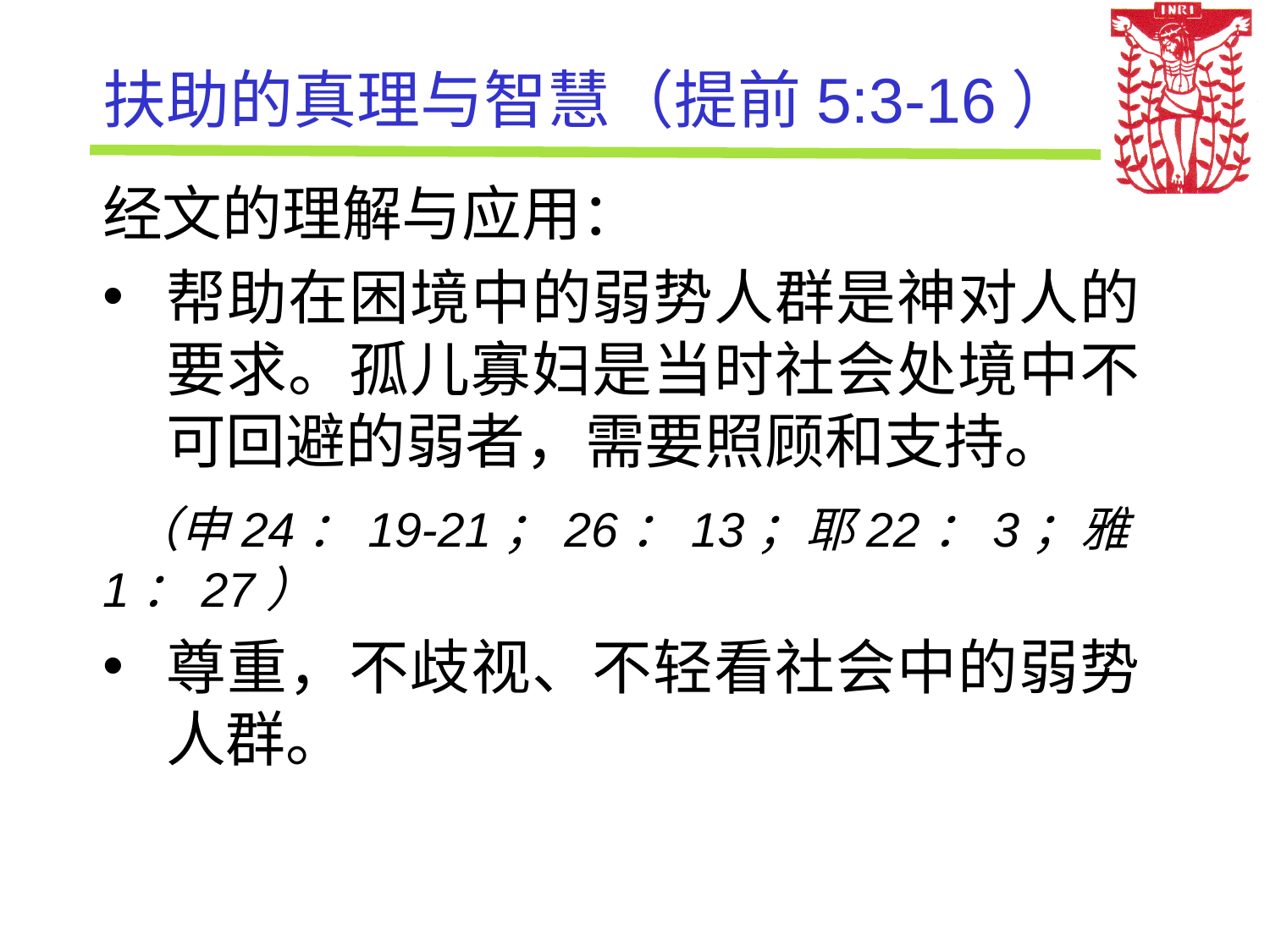

# 扶助的真理与智慧（提前5:3-16）
经文的理解与应用：
帮助在困境中的弱势人群是神对人的要求。孤儿寡妇是当时社会处境中不可回避的弱者，需要照顾和支持。
 （申24：19-21；26：13；耶22：3；雅1：27）
尊重，不歧视、不轻看社会中的弱势人群。